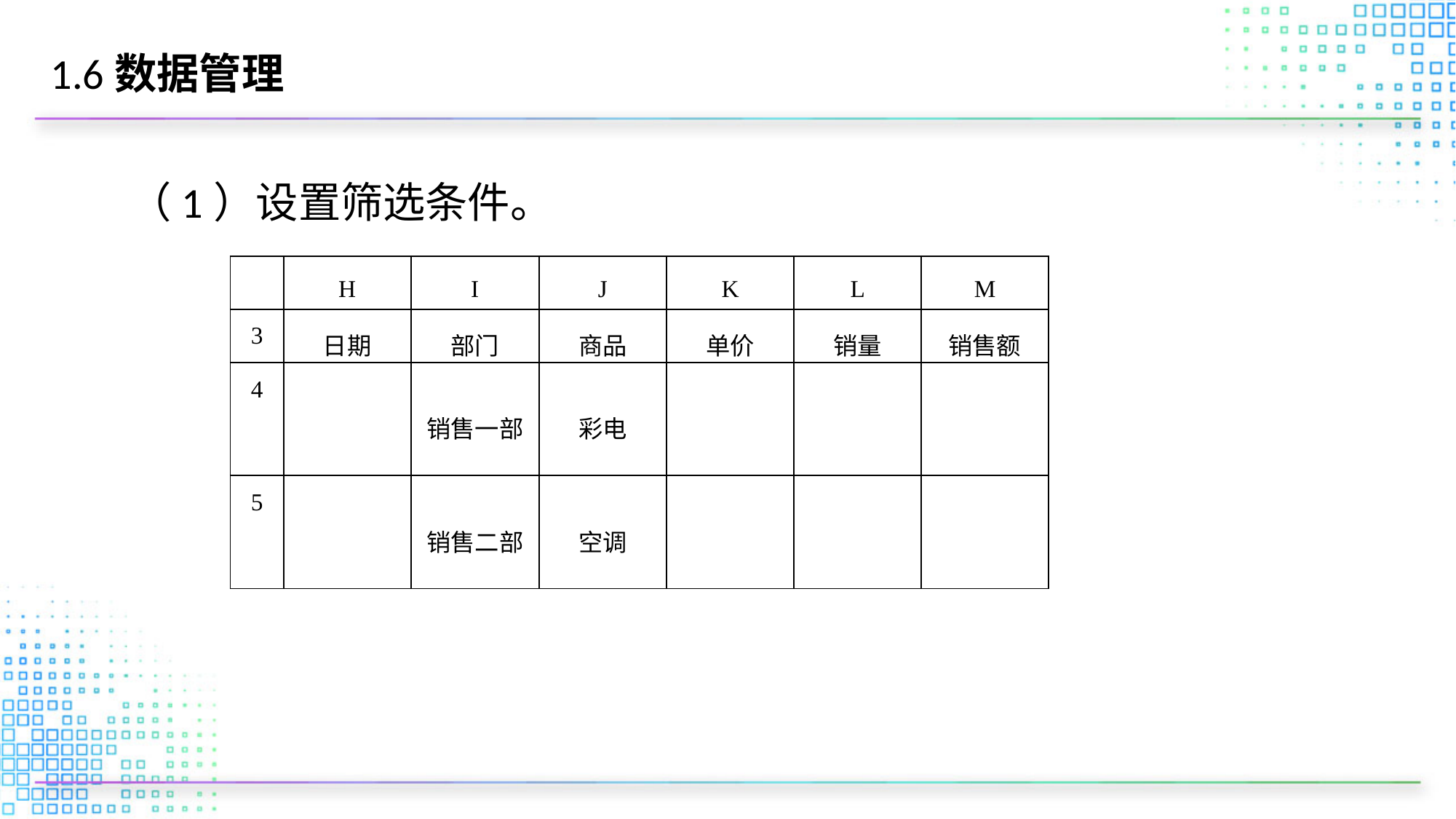

# 1.6数据管理
（1）设置筛选条件。
|  | H | I | J | K | L | M |
| --- | --- | --- | --- | --- | --- | --- |
| 3 | 日期 | 部门 | 商品 | 单价 | 销量 | 销售额 |
| 4 |  | 销售一部 | 彩电 |  |  |  |
| 5 |  | 销售二部 | 空调 |  |  |  |